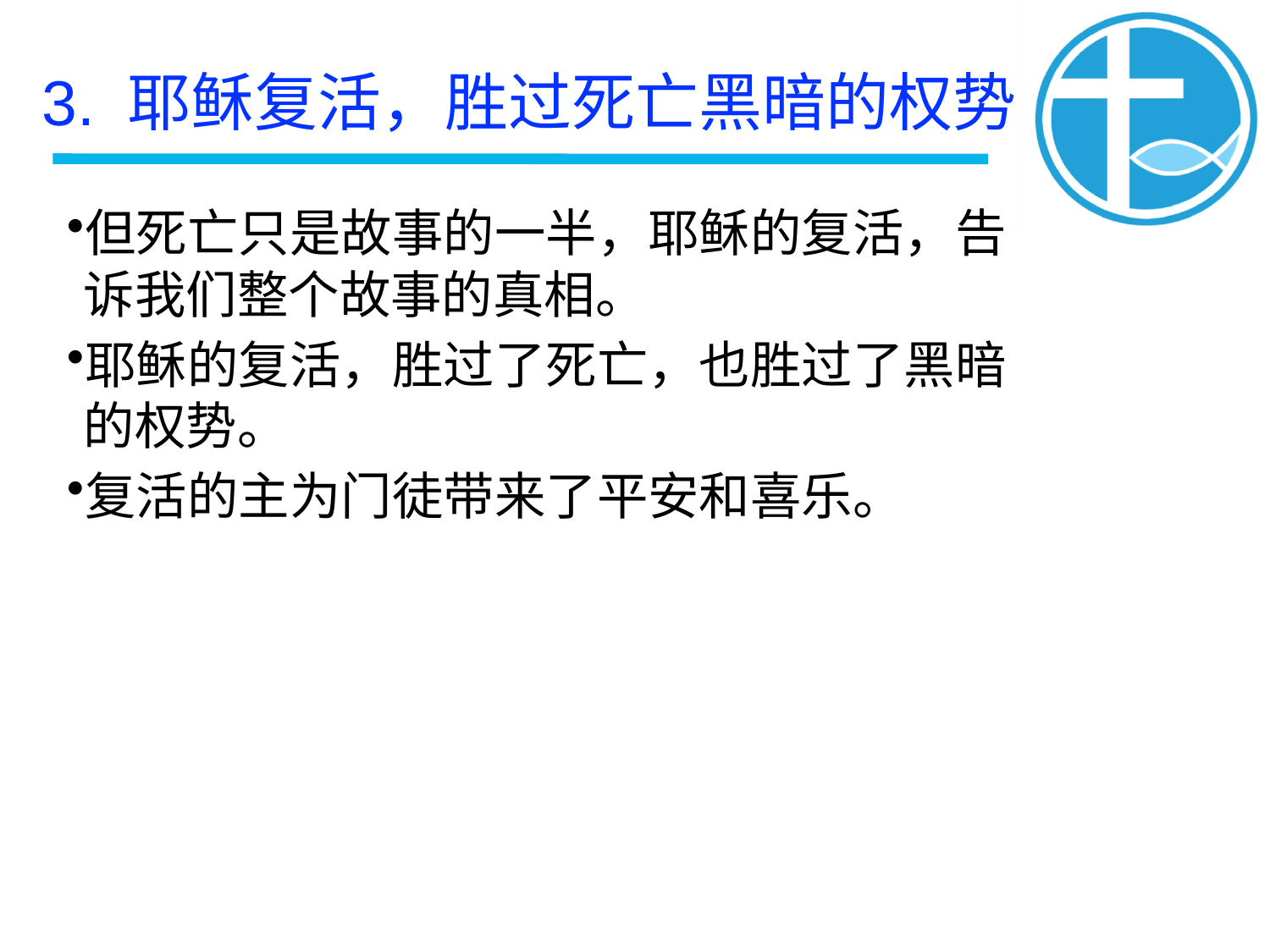

3. 耶稣复活，胜过死亡黑暗的权势
但死亡只是故事的一半，耶稣的复活，告诉我们整个故事的真相。
耶稣的复活，胜过了死亡，也胜过了黑暗的权势。
复活的主为门徒带来了平安和喜乐。